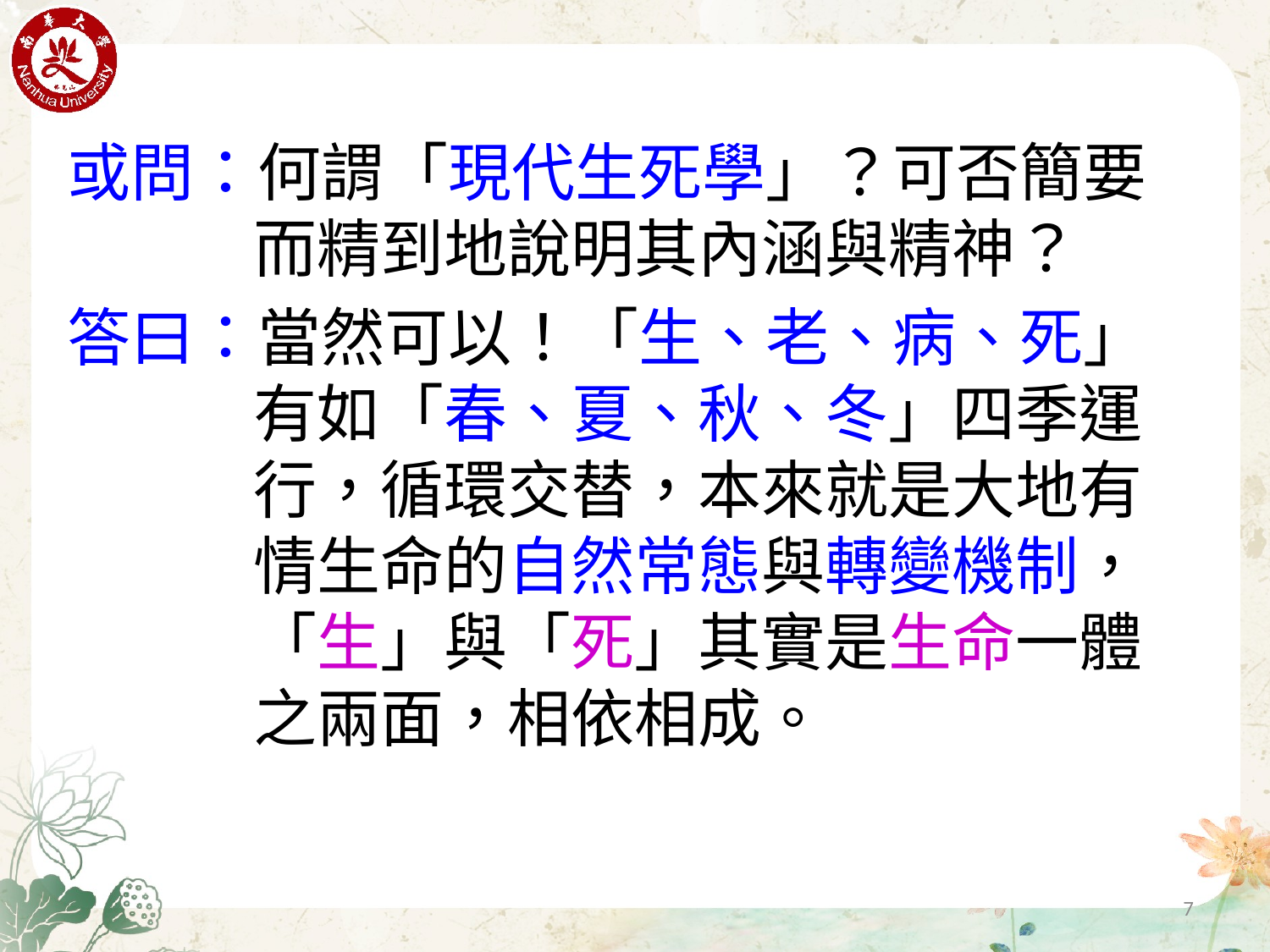

或問：何謂「現代生死學」？可否簡要而精到地說明其內涵與精神？
答曰：當然可以！「生、老、病、死」有如「春、夏、秋、冬」四季運行，循環交替，本來就是大地有情生命的自然常態與轉變機制，「生」與「死」其實是生命一體之兩面，相依相成。
7